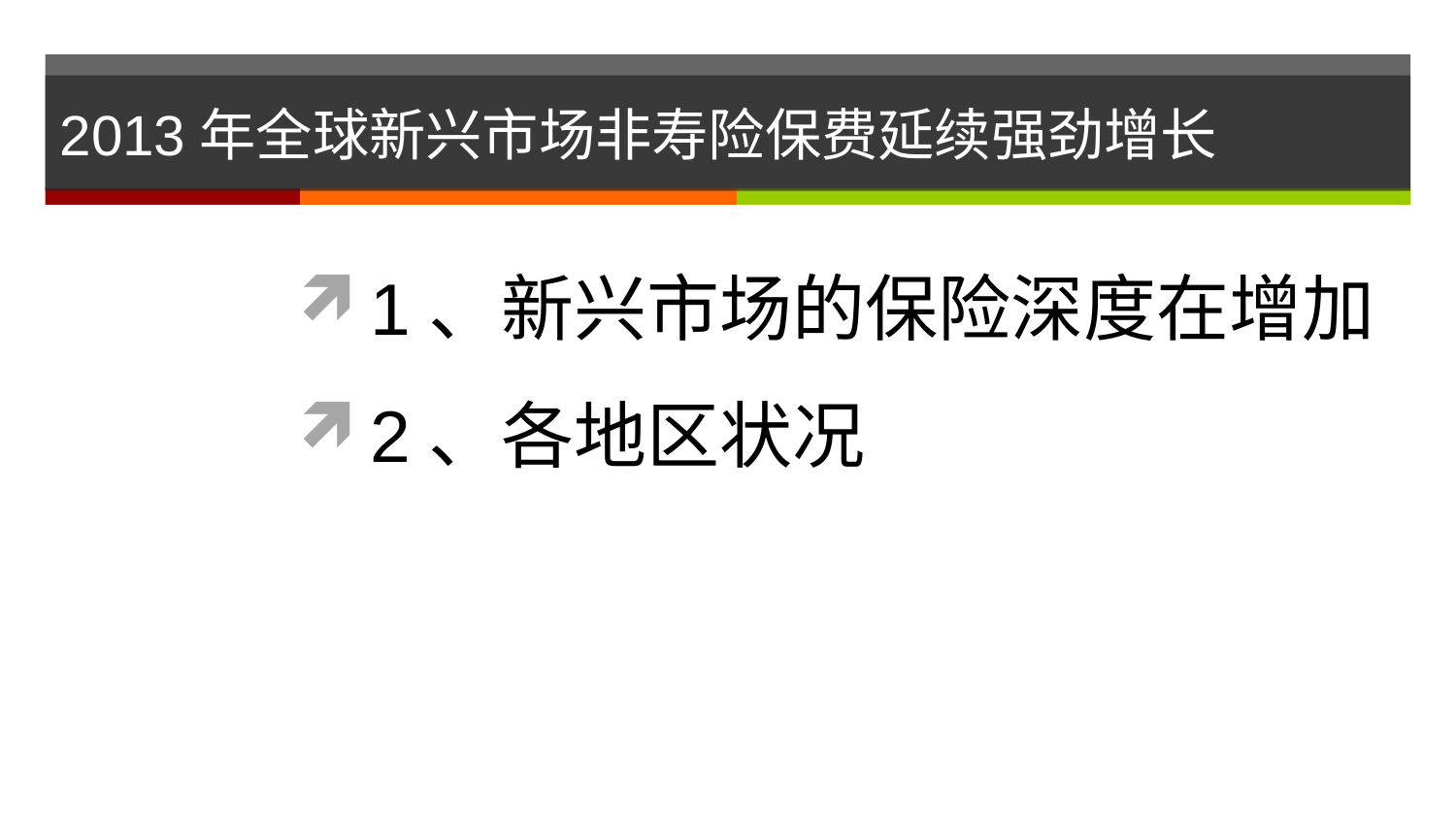

# 2013年全球新兴市场非寿险保费延续强劲增长
1、新兴市场的保险深度在增加
2、各地区状况